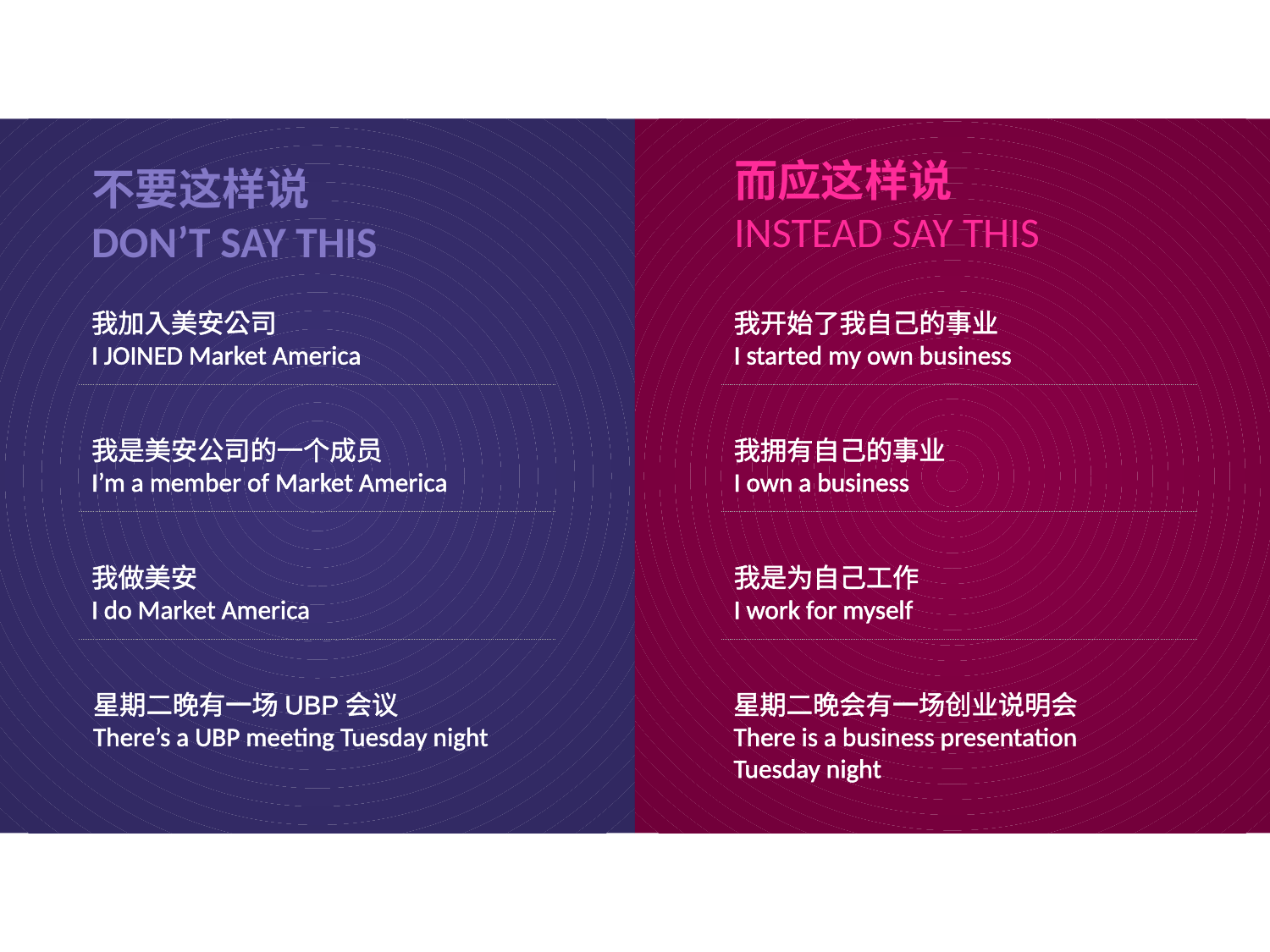

而应这样说
Instead say this
不要这样说
Don’t say this
我加入美安公司
I JOINED Market America
我开始了我自己的事业
I started my own business
我是美安公司的一个成员
I’m a member of Market America
我拥有自己的事业
I own a business
我做美安
I do Market America
我是为自己工作
I work for myself
星期二晚有一场UBP会议
There’s a UBP meeting Tuesday night
星期二晚会有一场创业说明会
There is a business presentation
Tuesday night